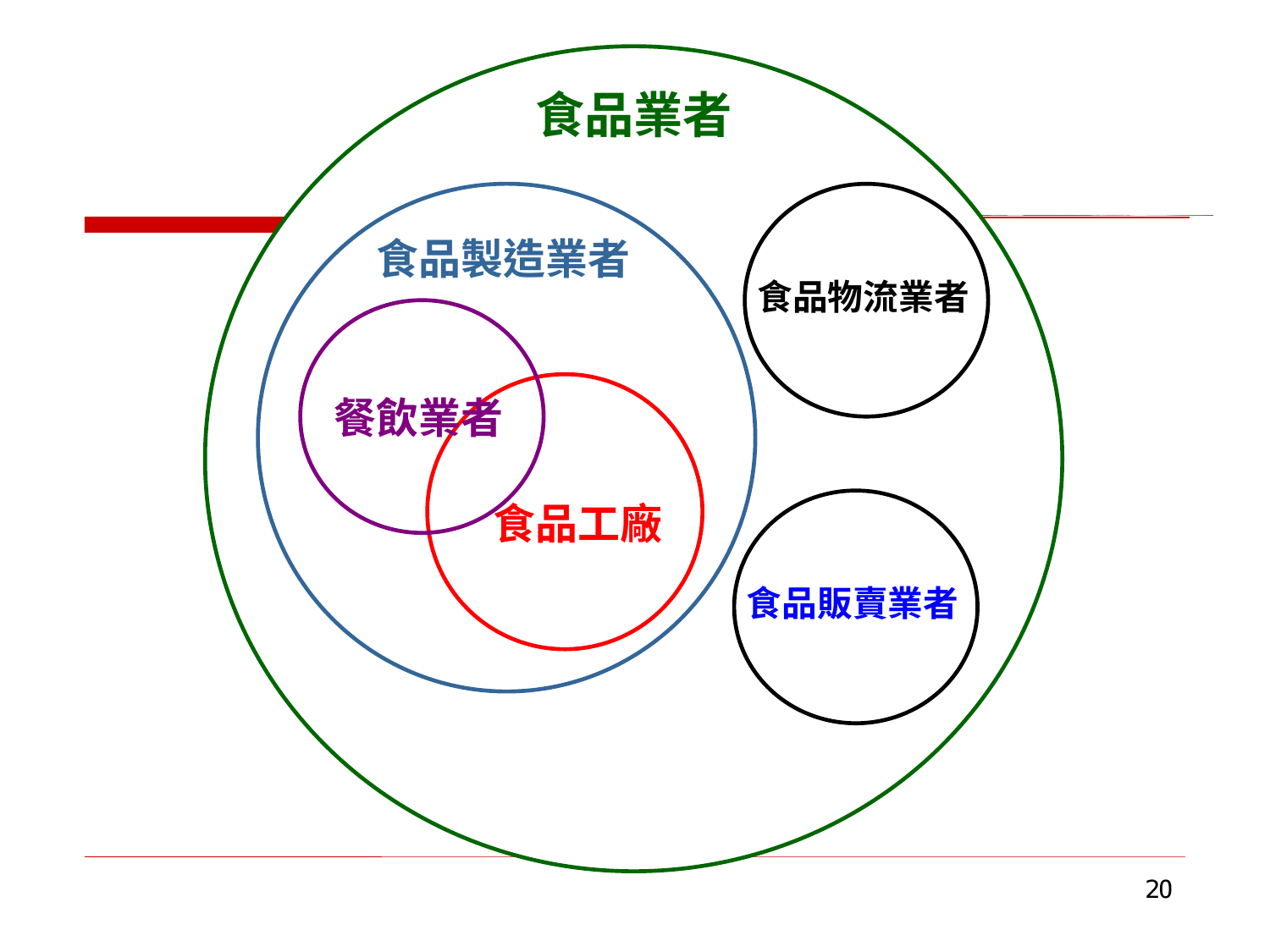

食品業者

食品製造業者

食品物流業者

餐飲業者
食品工廠

食品販賣業者
20